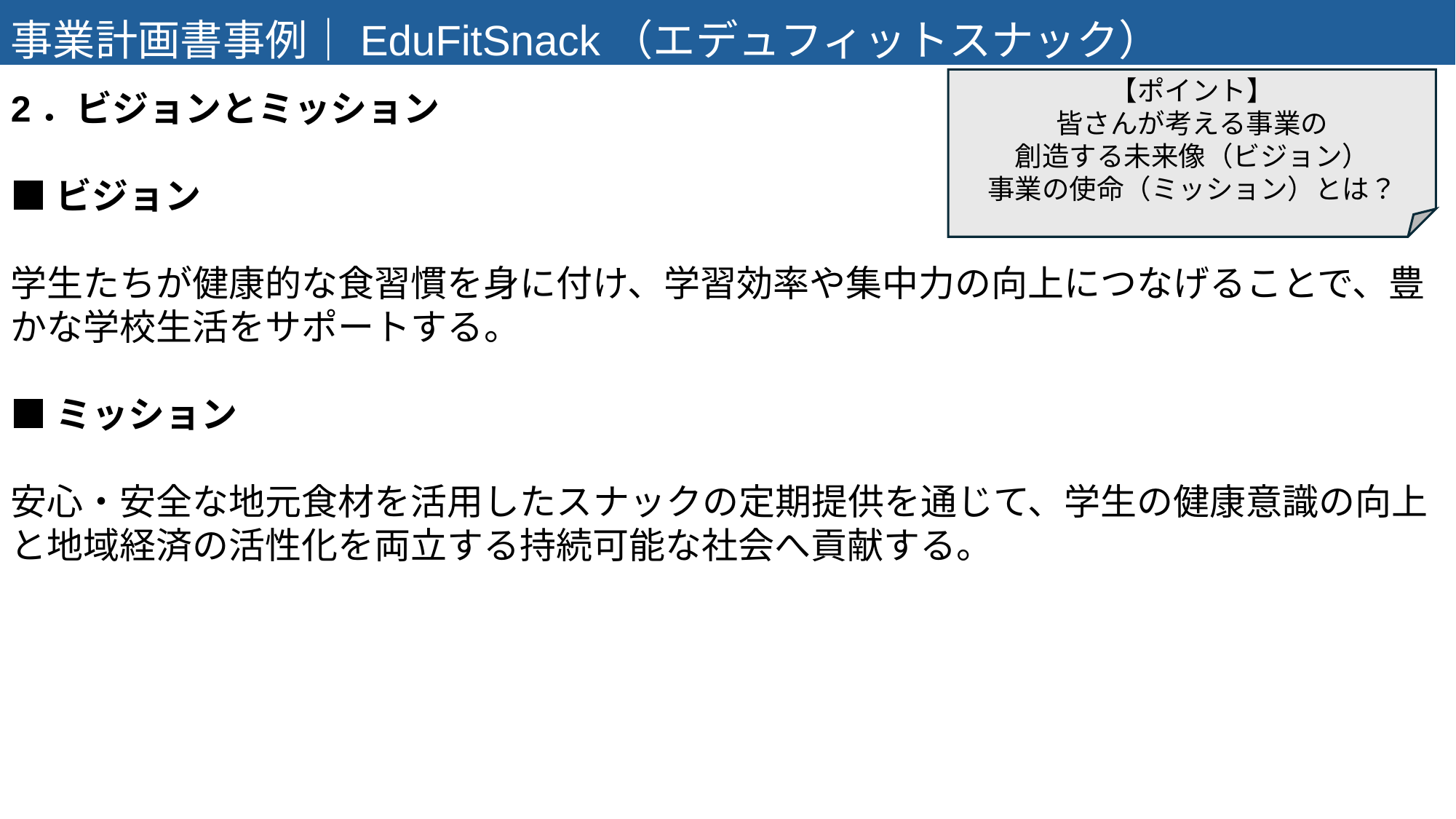

事業計画書事例｜EduFitSnack（エデュフィットスナック）
【ポイント】
皆さんが考える事業の
創造する未来像（ビジョン）
事業の使命（ミッション）とは？
2．ビジョンとミッション
■ビジョン

学生たちが健康的な食習慣を身に付け、学習効率や集中力の向上につなげることで、豊かな学校生活をサポートする。
■ミッション

安心・安全な地元食材を活用したスナックの定期提供を通じて、学生の健康意識の向上と地域経済の活性化を両立する持続可能な社会へ貢献する。